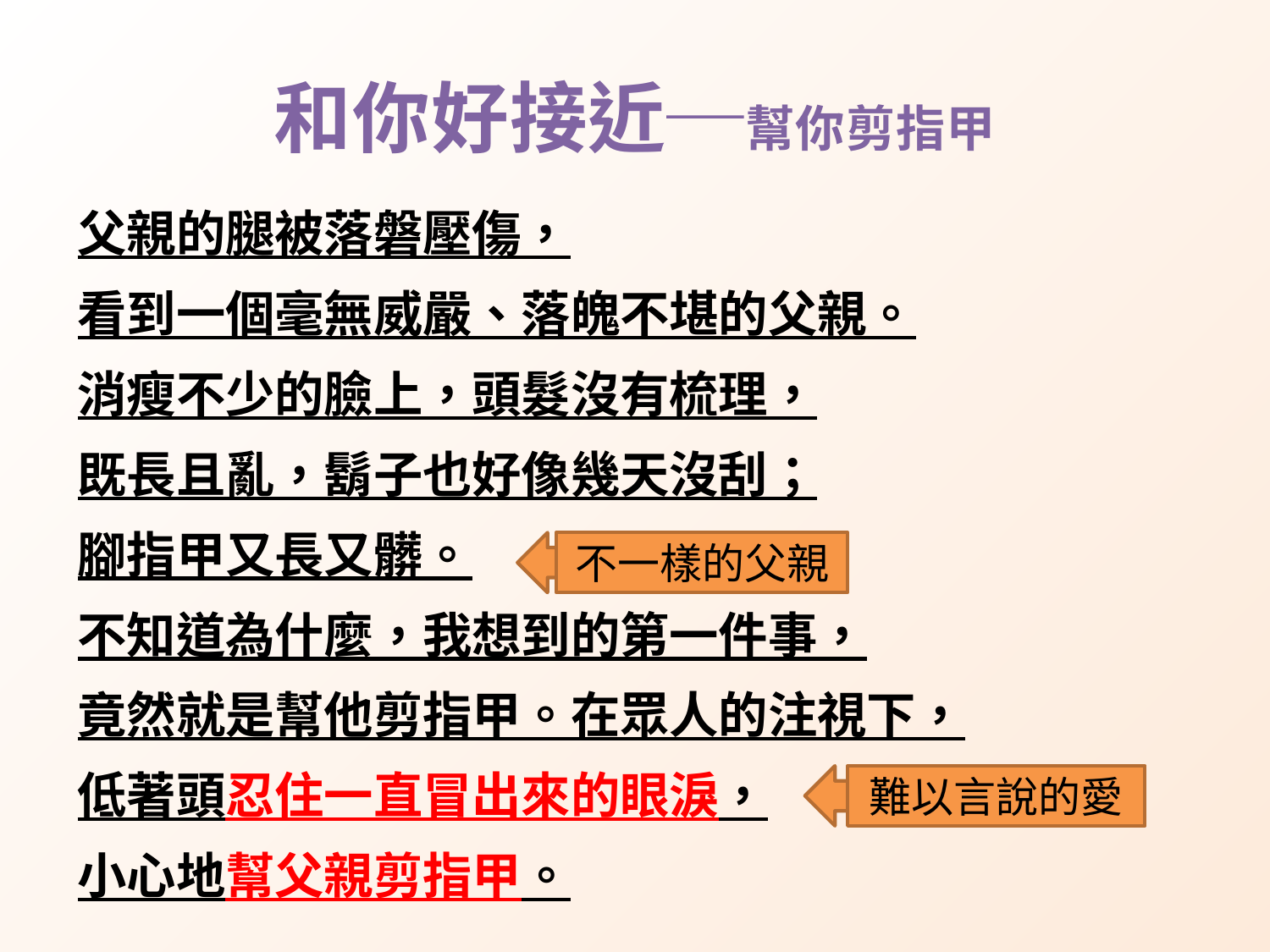

和你好接近─幫你剪指甲
父親的腿被落磐壓傷，
看到一個毫無威嚴、落魄不堪的父親。
消瘦不少的臉上，頭髮沒有梳理，
既長且亂，鬍子也好像幾天沒刮；
腳指甲又長又髒。
不知道為什麼，我想到的第一件事，
竟然就是幫他剪指甲。在眾人的注視下，
低著頭忍住一直冒出來的眼淚，
小心地幫父親剪指甲。

不一樣的父親

難以言說的愛